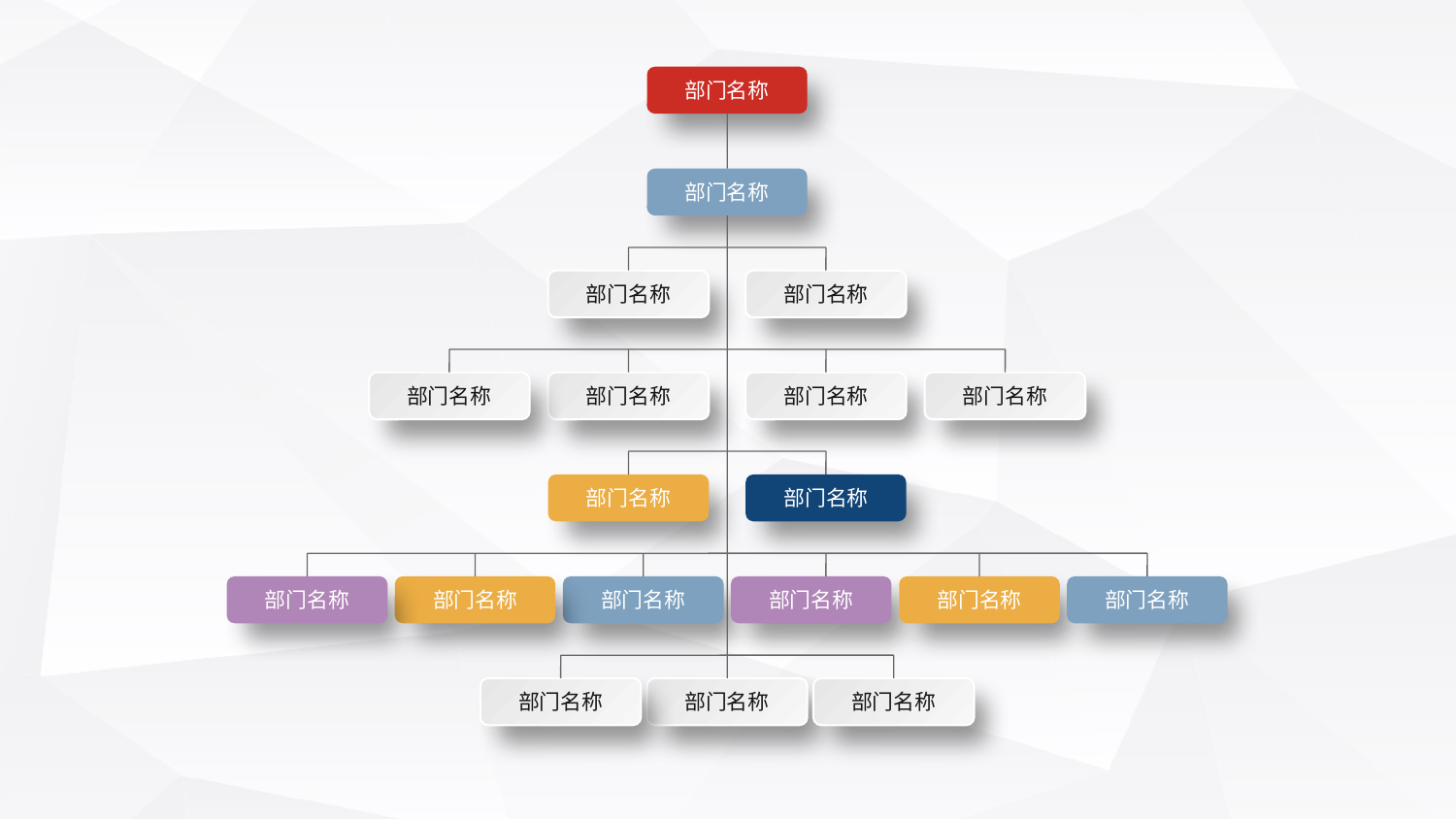

部门名称

部门名称

部门名称
部门名称

部门名称
部门名称
部门名称
部门名称

部门名称
部门名称

部门名称
部门名称
部门名称
部门名称
部门名称
部门名称

部门名称
部门名称
部门名称